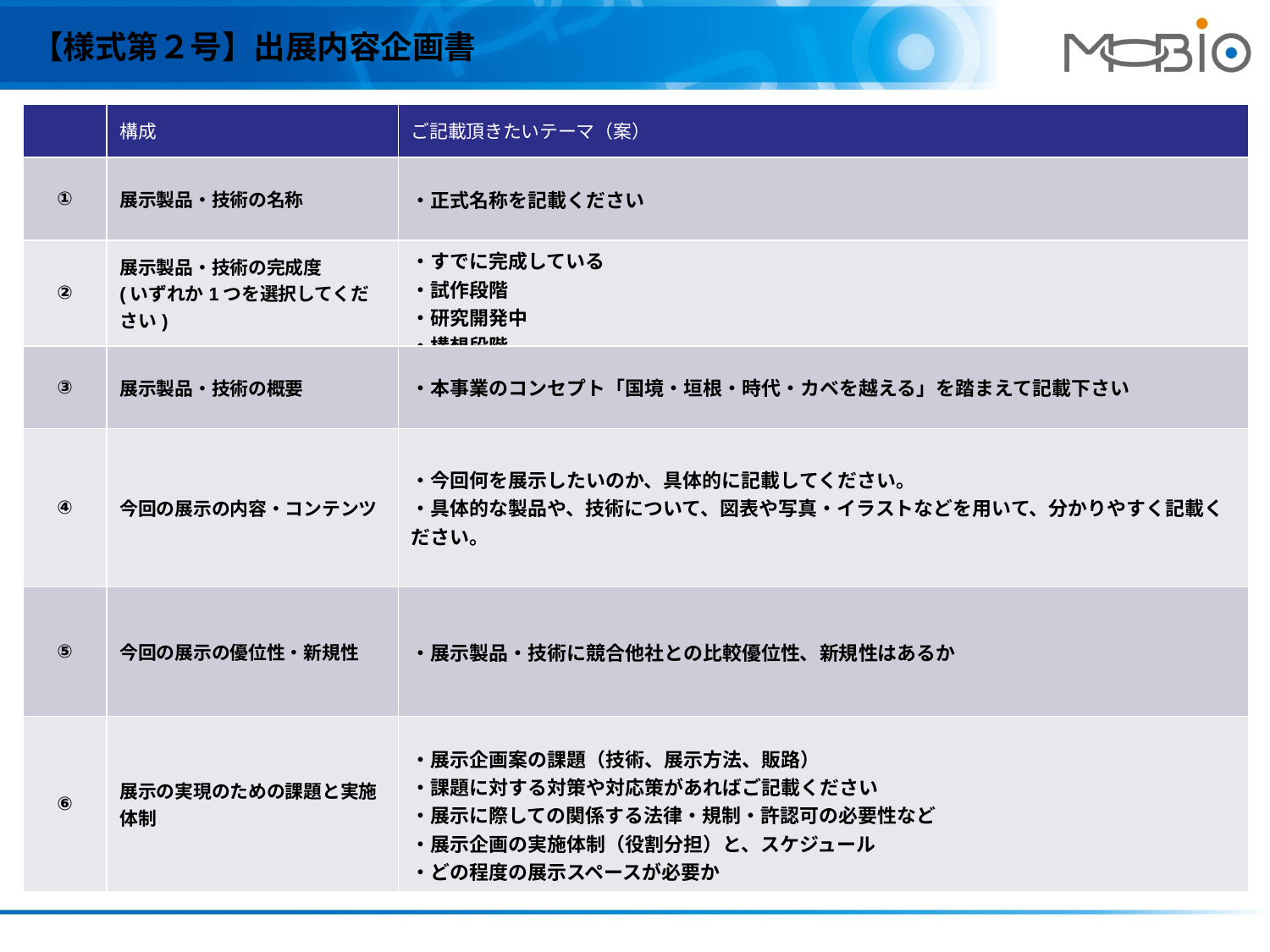

【様式第２号】出展内容企画書
|  | 構成 | ご記載頂きたいテーマ（案） |
| --- | --- | --- |
| ① | 展示製品・技術の名称 | ・正式名称を記載ください |
| ② | 展示製品・技術の完成度 (いずれか1つを選択してください) | ・すでに完成している ・試作段階 ・研究開発中 ・構想段階 |
| ③ | 展示製品・技術の概要 | ・本事業のコンセプト「国境・垣根・時代・カベを越える」を踏まえて記載下さい |
| ④ | 今回の展示の内容・コンテンツ | ・今回何を展示したいのか、具体的に記載してください。 ・具体的な製品や、技術について、図表や写真・イラストなどを用いて、分かりやすく記載ください。 |
| ⑤ | 今回の展示の優位性・新規性 | ・展示製品・技術に競合他社との比較優位性、新規性はあるか |
| ⑥ | 展示の実現のための課題と実施体制 | ・展示企画案の課題（技術、展示方法、販路） ・課題に対する対策や対応策があればご記載ください ・展示に際しての関係する法律・規制・許認可の必要性など ・展示企画の実施体制（役割分担）と、スケジュール ・どの程度の展示スペースが必要か |